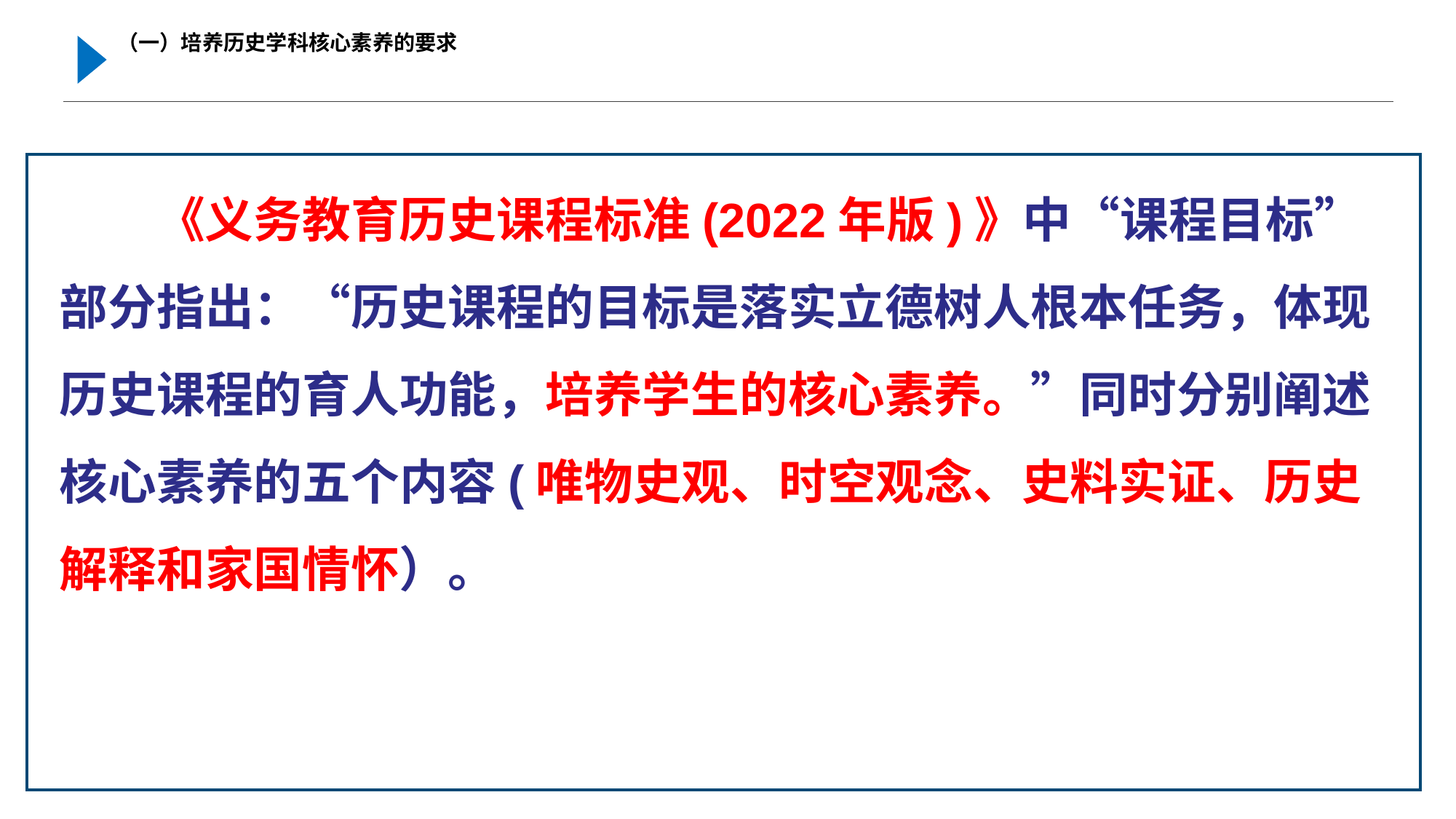

（一）培养历史学科核心素养的要求

《义务教育历史课程标准(2022年版)》中“课程目标”部分指出：“历史课程的目标是落实立德树人根本任务，体现历史课程的育人功能，培养学生的核心素养。”同时分别阐述核心素养的五个内容(唯物史观、时空观念、史料实证、历史解释和家国情怀）。